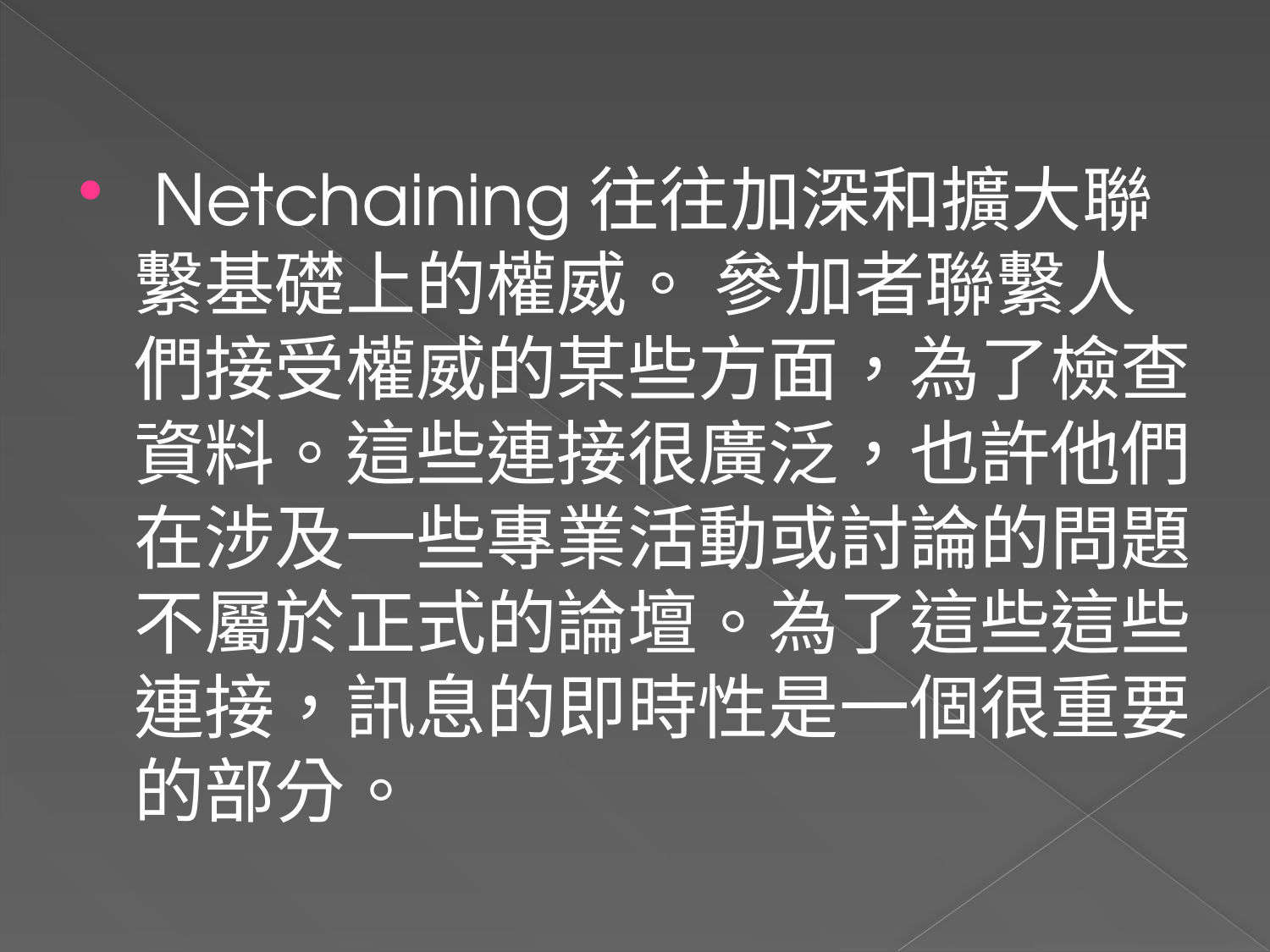

#
 Netchaining往往加深和擴大聯繫基礎上的權威。 參加者聯繫人們接受權威的某些方面，為了檢查資料。這些連接很廣泛，也許他們在涉及一些專業活動或討論的問題不屬於正式的論壇。為了這些這些連接，訊息的即時性是一個很重要的部分。